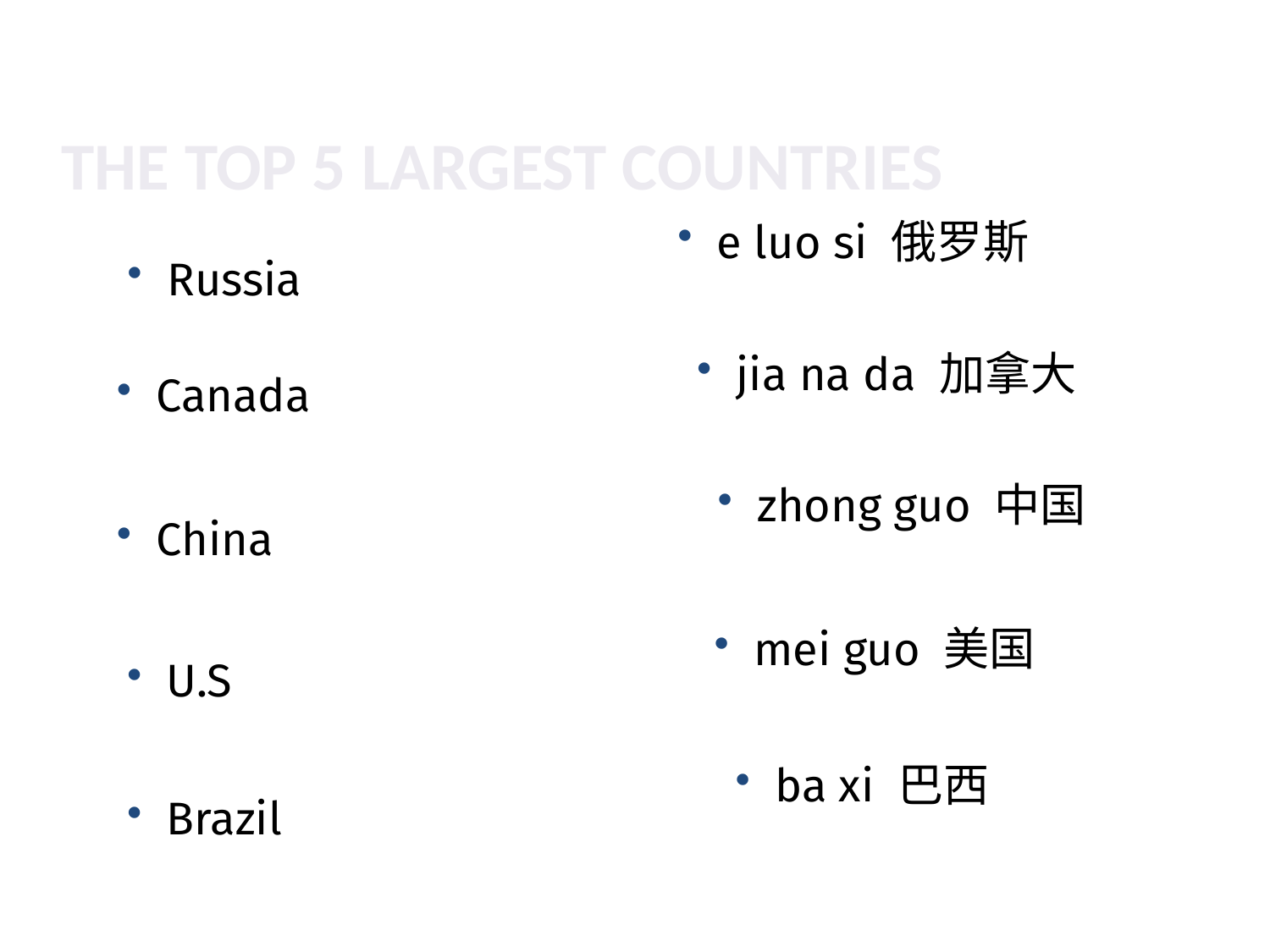

The top 5 largest countries
e luo si 俄罗斯
Russia

jia na da 加拿大
Canada
zhong guo 中国
China
mei guo 美国
U.S
ba xi 巴西
Brazil